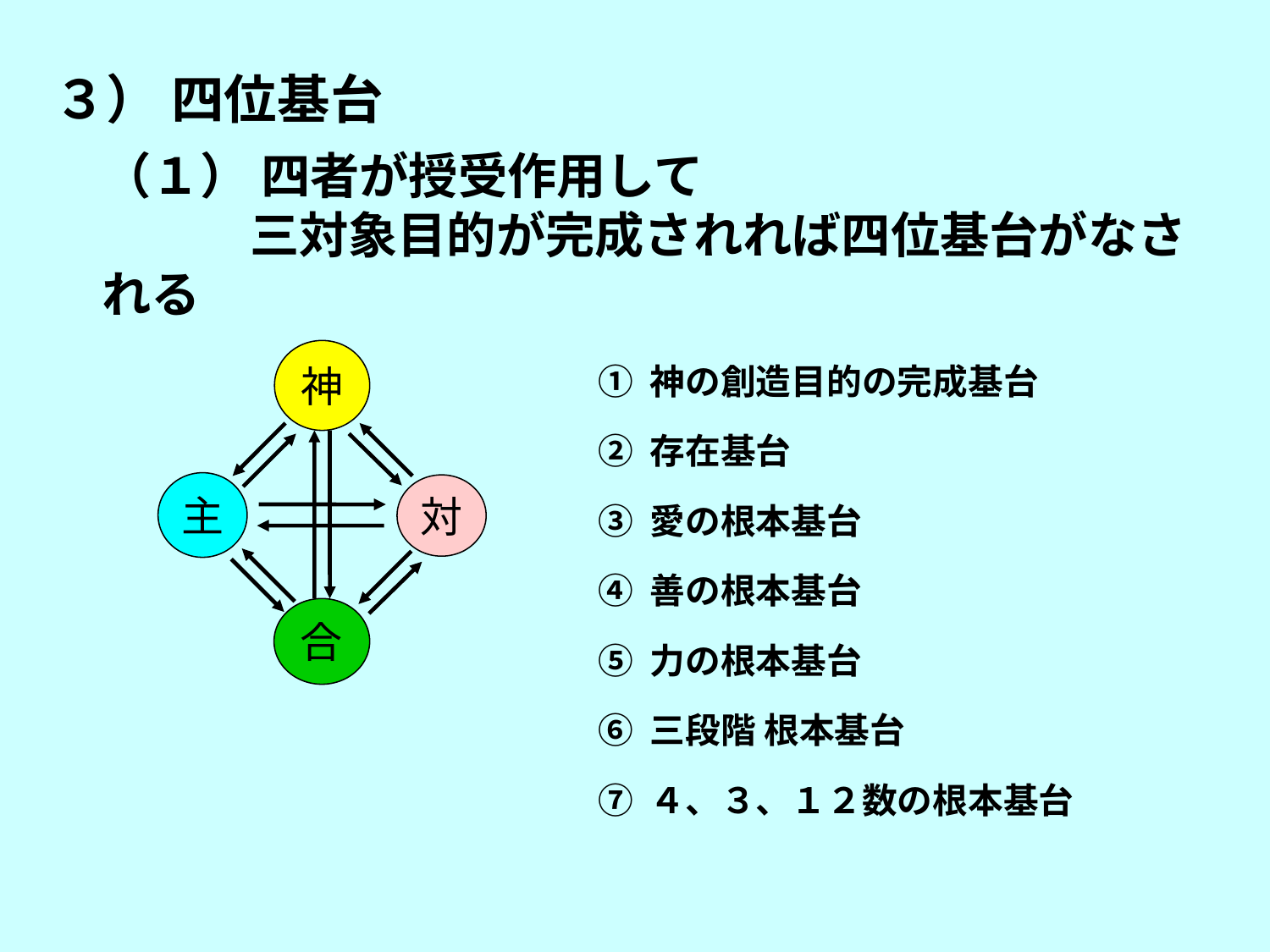

３） 四位基台
（１） 四者が授受作用して
　　　三対象目的が完成されれば四位基台がなされる
① 神の創造目的の完成基台
② 存在基台
③ 愛の根本基台
④ 善の根本基台
⑤ 力の根本基台
⑥ 三段階 根本基台
⑦ ４、３、１２数の根本基台
神

主
対

合